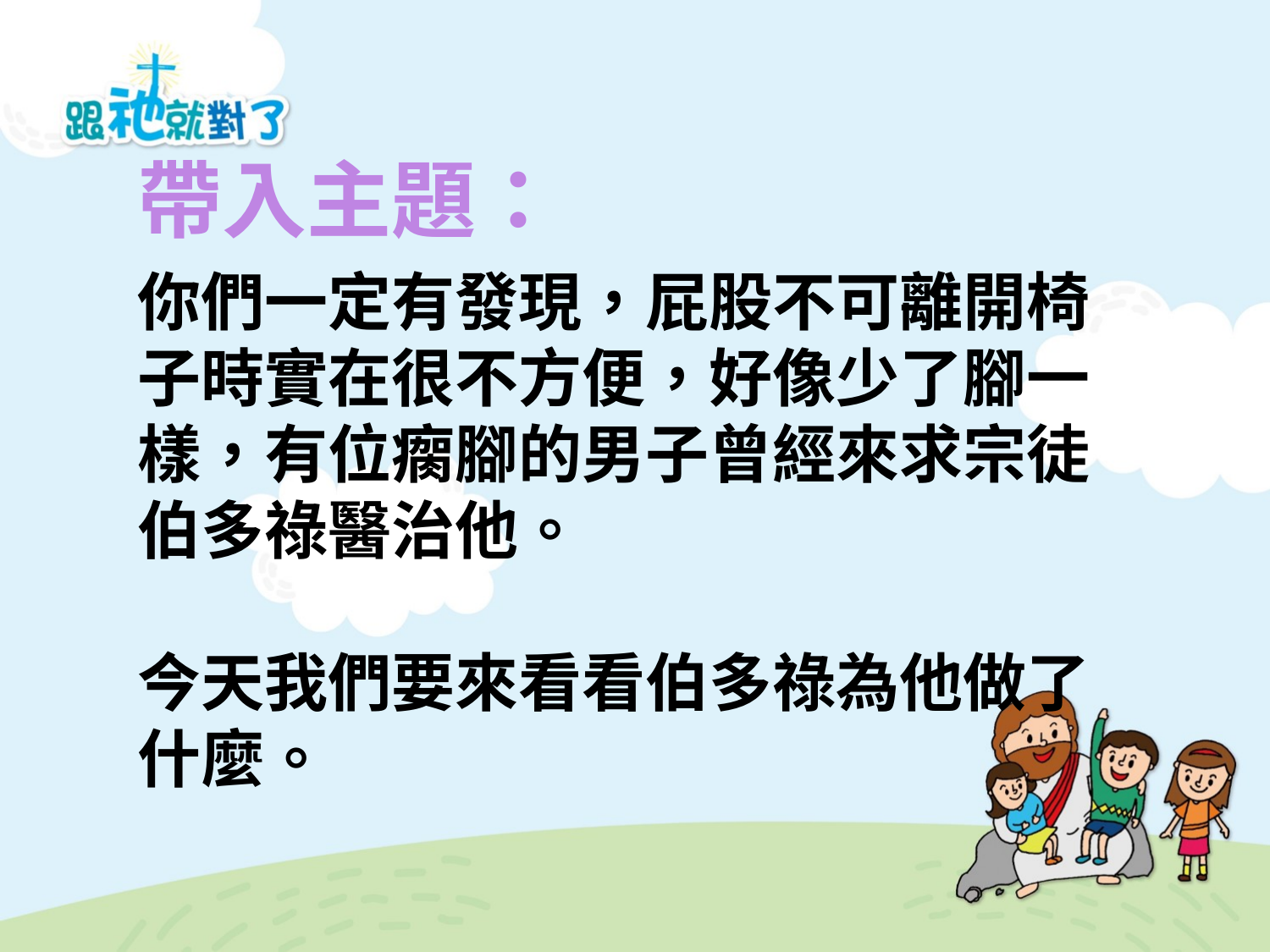

帶入主題：
你們一定有發現，屁股不可離開椅子時實在很不方便，好像少了腳一樣，有位瘸腳的男子曾經來求宗徒伯多祿醫治他。

今天我們要來看看伯多祿為他做了什麼。